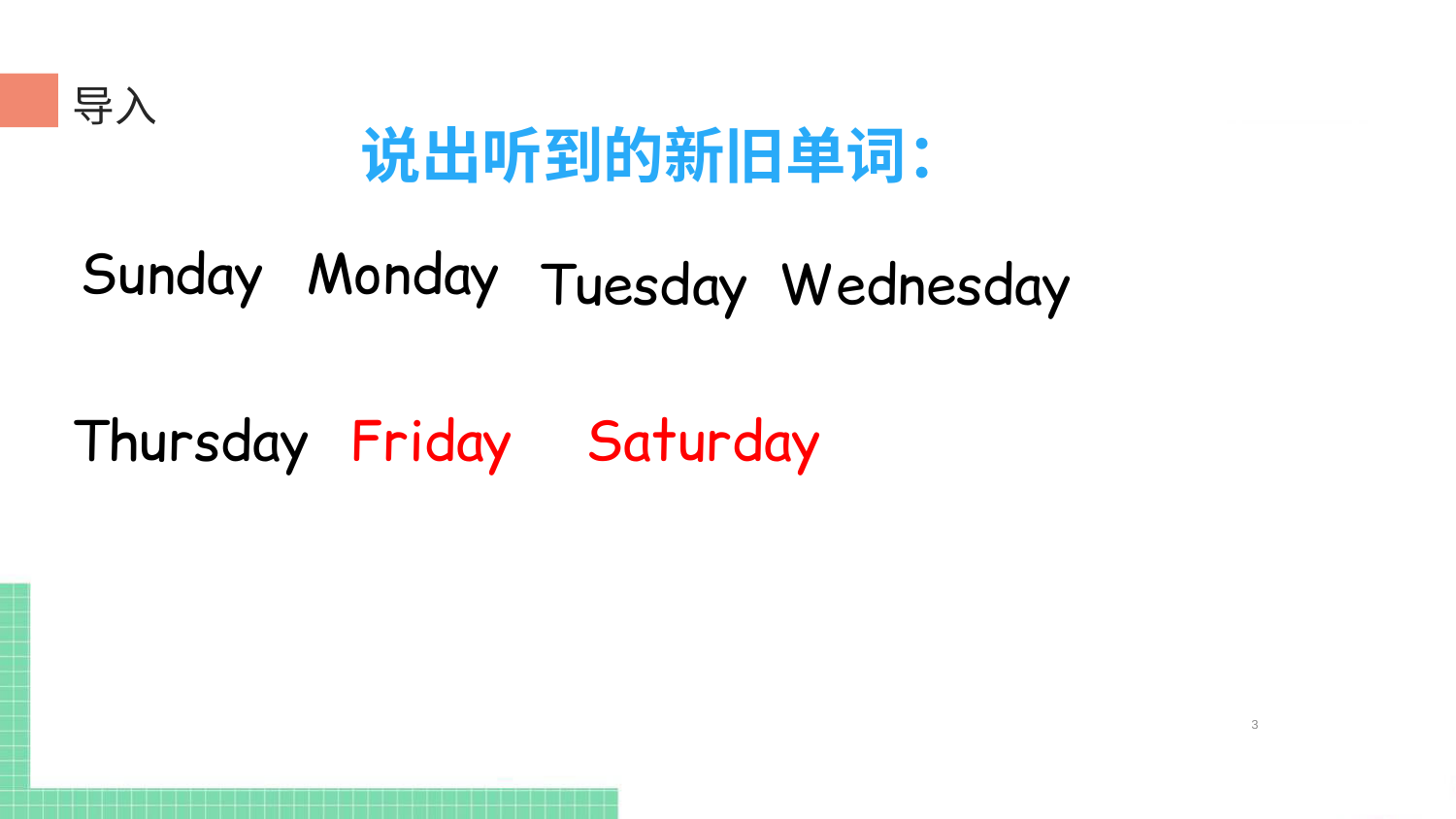

导入

说出听到的新旧单词：
Monday
Sunday
Tuesday
Wednesday
Thursday
Friday
Saturday
3